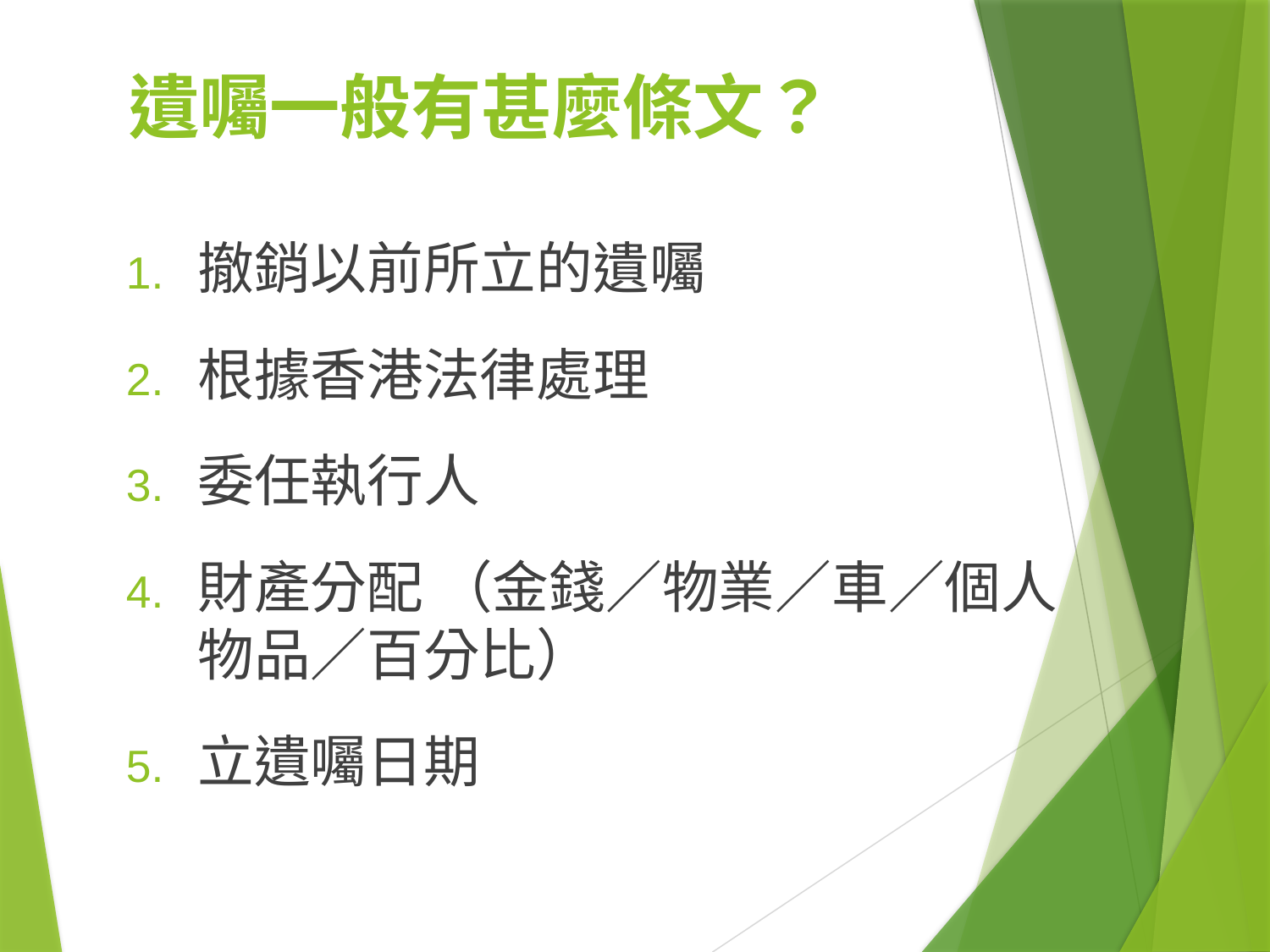

# 遺囑一般有甚麼條文？
撤銷以前所立的遺囑
根據香港法律處理
委任執行人
財產分配 （金錢／物業／車／個人物品／百分比）
立遺囑日期